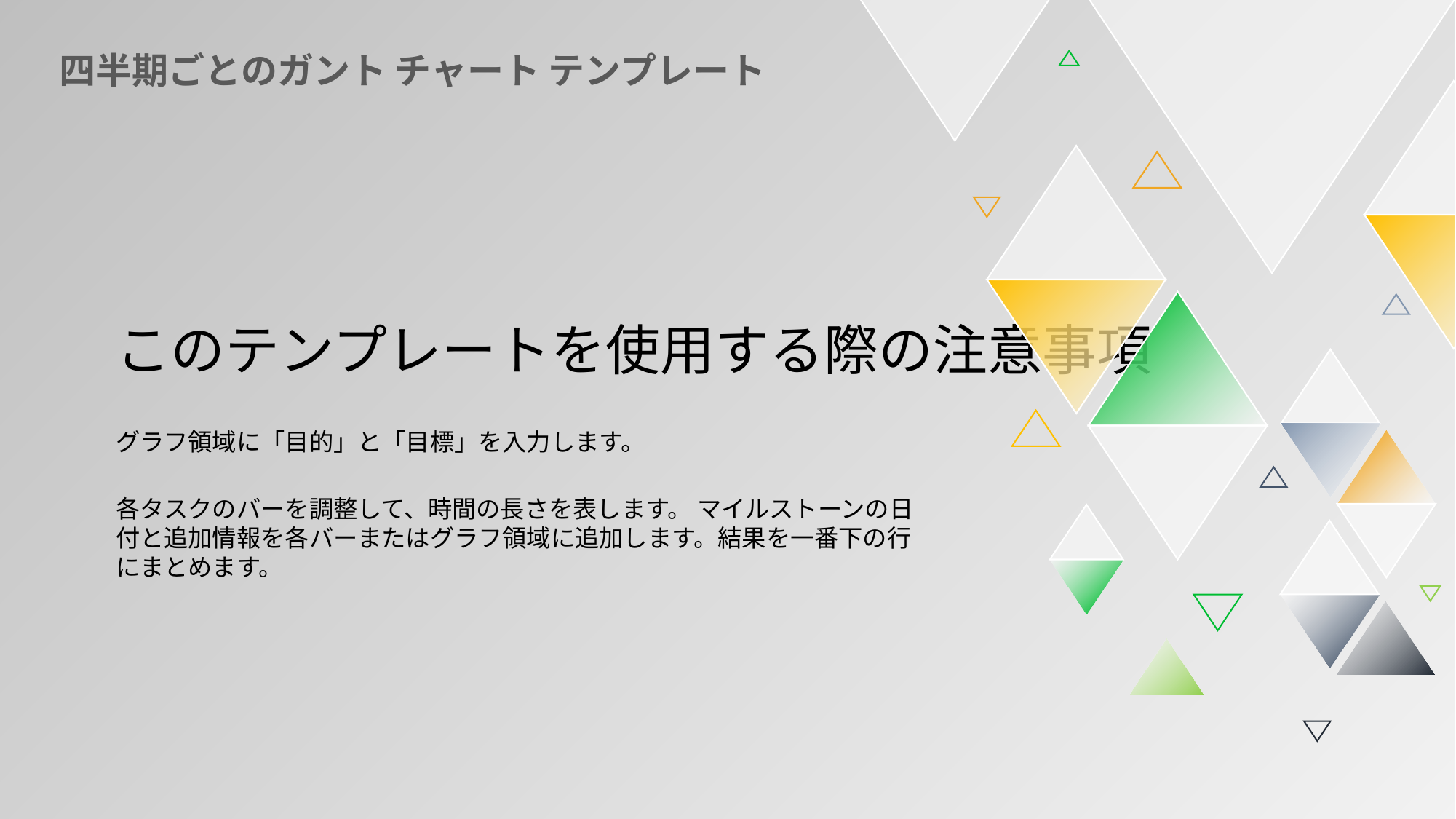

四半期ごとのガント チャート テンプレート
このテンプレートを使用する際の注意事項
グラフ領域に「目的」と「目標」を入力します。

各タスクのバーを調整して、時間の長さを表します。 マイルストーンの日付と追加情報を各バーまたはグラフ領域に追加します。結果を一番下の行にまとめます。